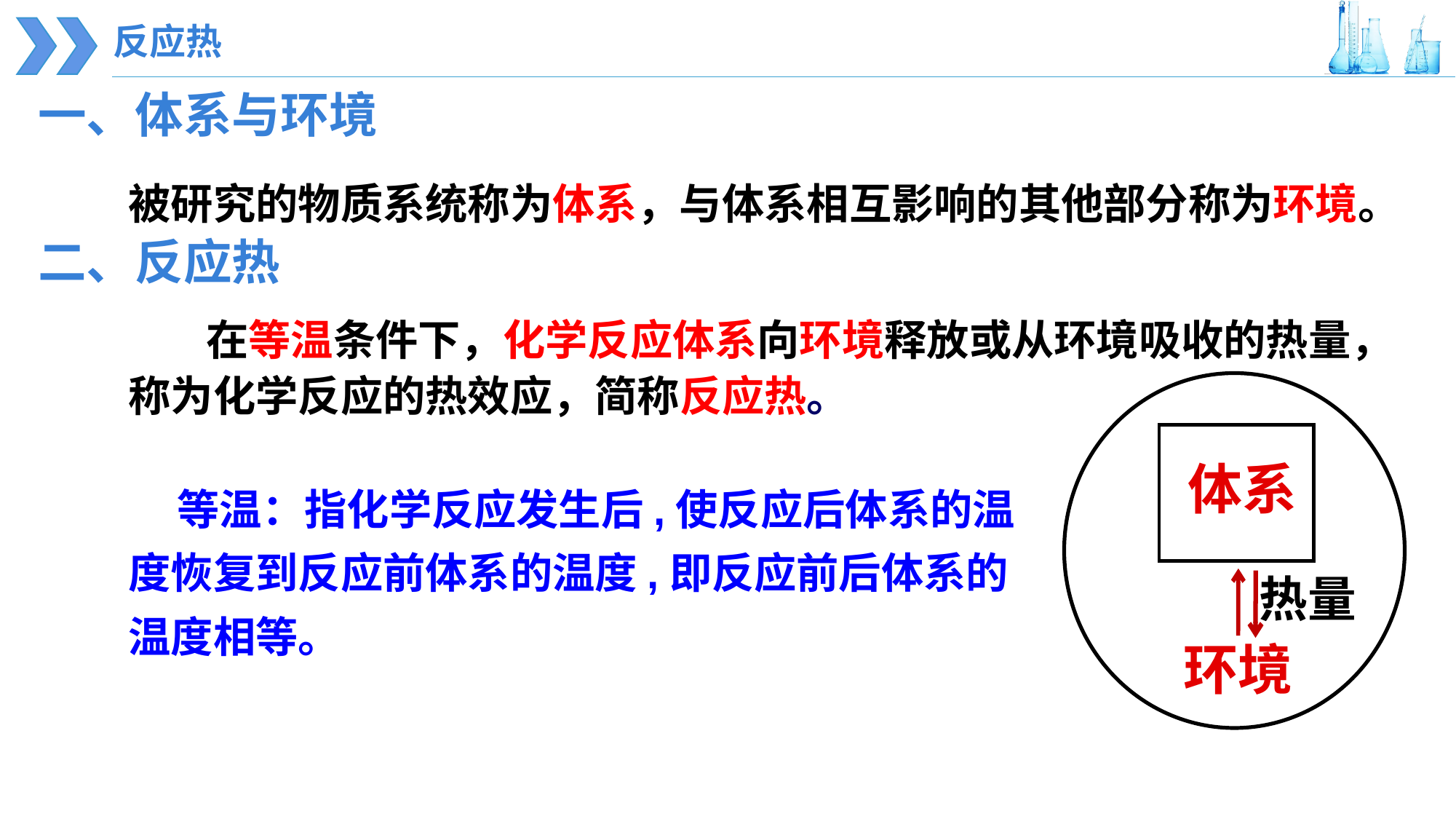

反应热
一、体系与环境
被研究的物质系统称为体系，与体系相互影响的其他部分称为环境。
二、反应热
       在等温条件下，化学反应体系向环境释放或从环境吸收的热量，称为化学反应的热效应，简称反应热。

体系
环境
    等温：指化学反应发生后,使反应后体系的温度恢复到反应前体系的温度,即反应前后体系的温度相等。
热量